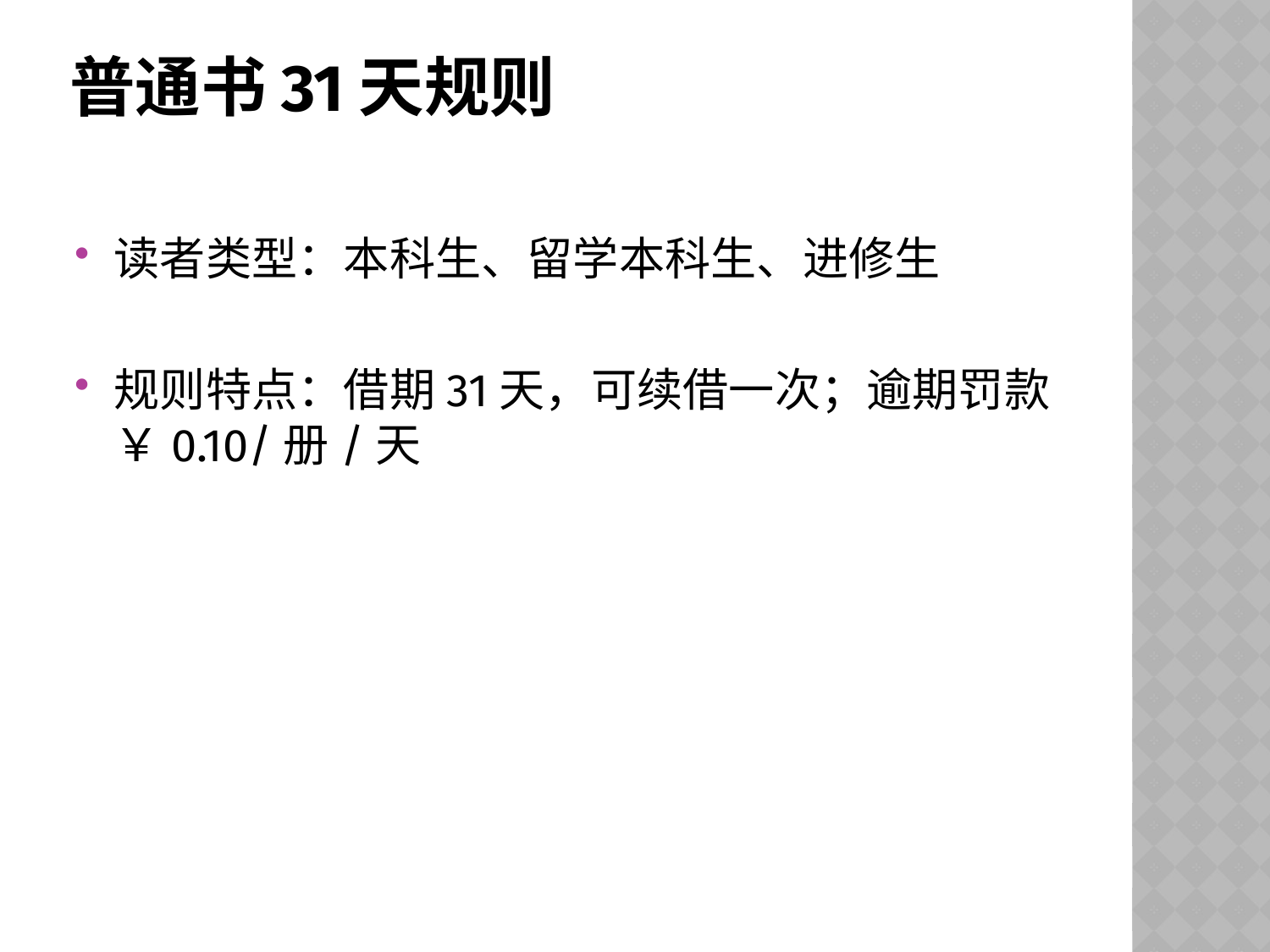

# 普通书31天规则
读者类型：本科生、留学本科生、进修生

规则特点：借期31天，可续借一次；逾期罚款￥0.10/册/天